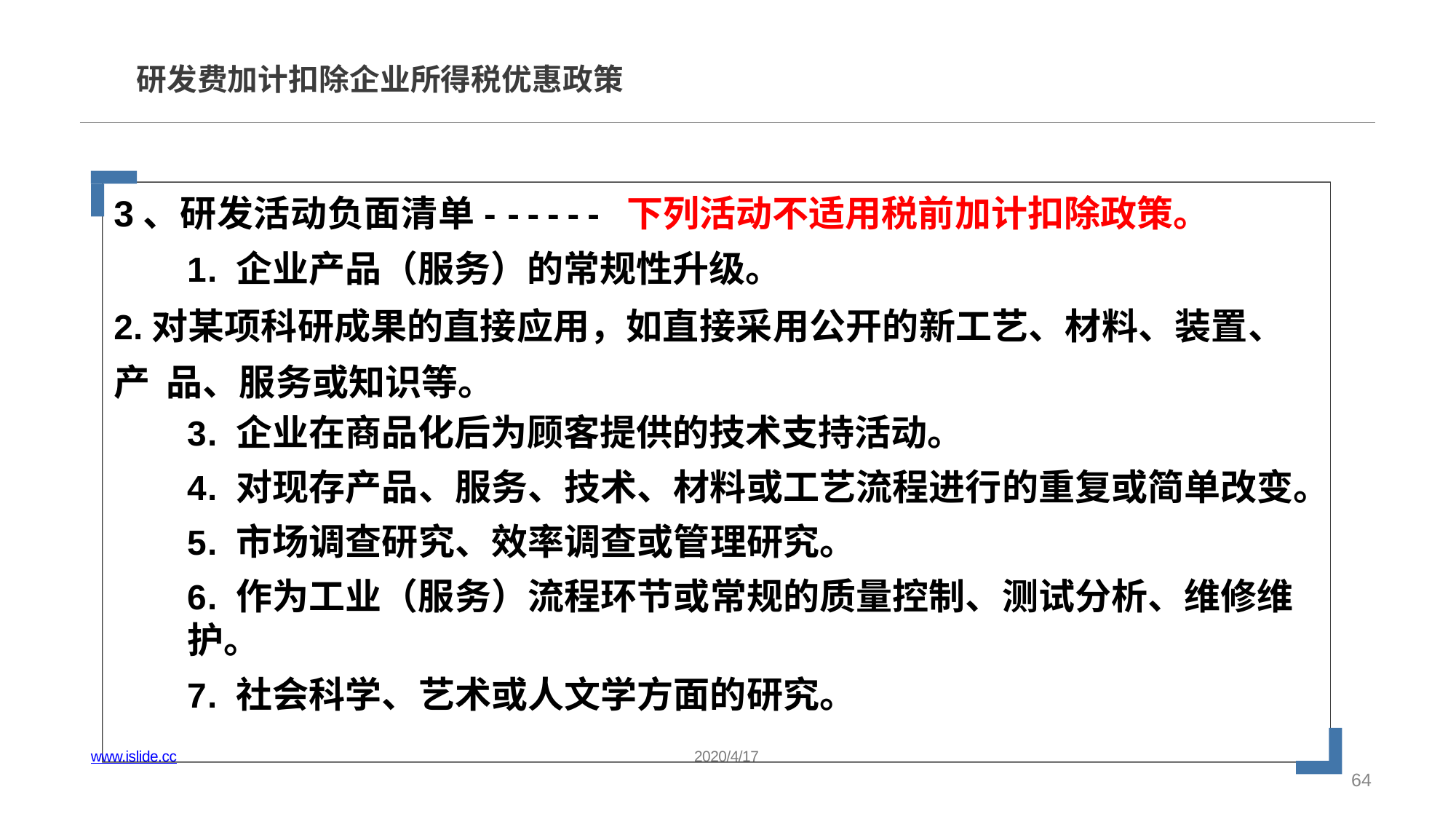

# 研发费加计扣除企业所得税优惠政策
3、研发活动负面清单- ----- 下列活动不适用税前加计扣除政策。
1. 企业产品（服务）的常规性升级。
2.对某项科研成果的直接应用，如直接采用公开的新工艺、材料、装置、 产  品、服务或知识等。
3. 企业在商品化后为顾客提供的技术支持活动。
4. 对现存产品、服务、技术、材料或工艺流程进行的重复或简单改变。
5. 市场调查研究、效率调查或管理研究。
6. 作为工业（服务）流程环节或常规的质量控制、测试分析、维修维护。
7. 社会科学、艺术或人文学方面的研究。

www.islide.cc
2020/4/17

64